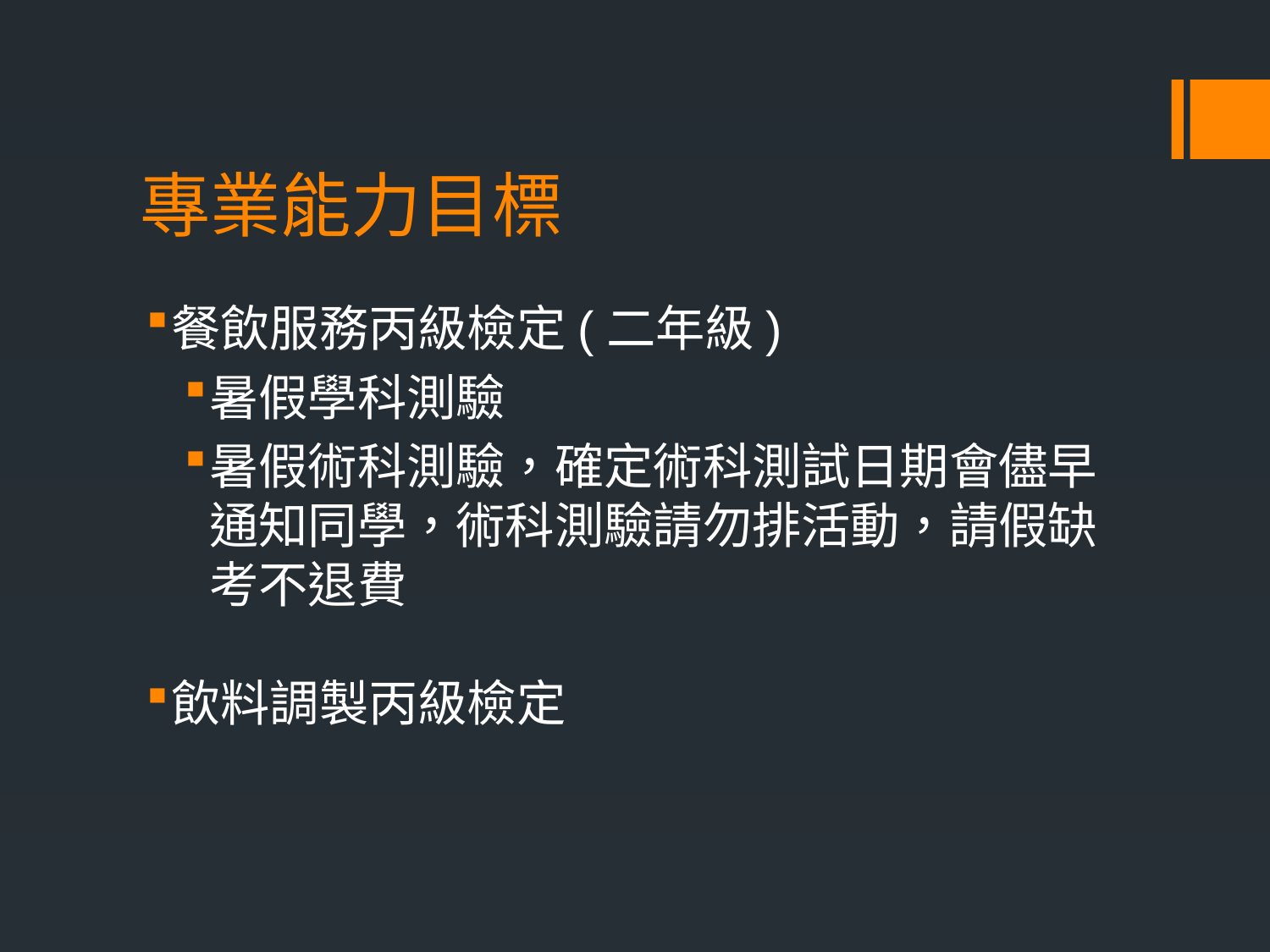

# 專業能力目標
餐飲服務丙級檢定(二年級)
暑假學科測驗
暑假術科測驗，確定術科測試日期會儘早通知同學，術科測驗請勿排活動，請假缺考不退費

飲料調製丙級檢定